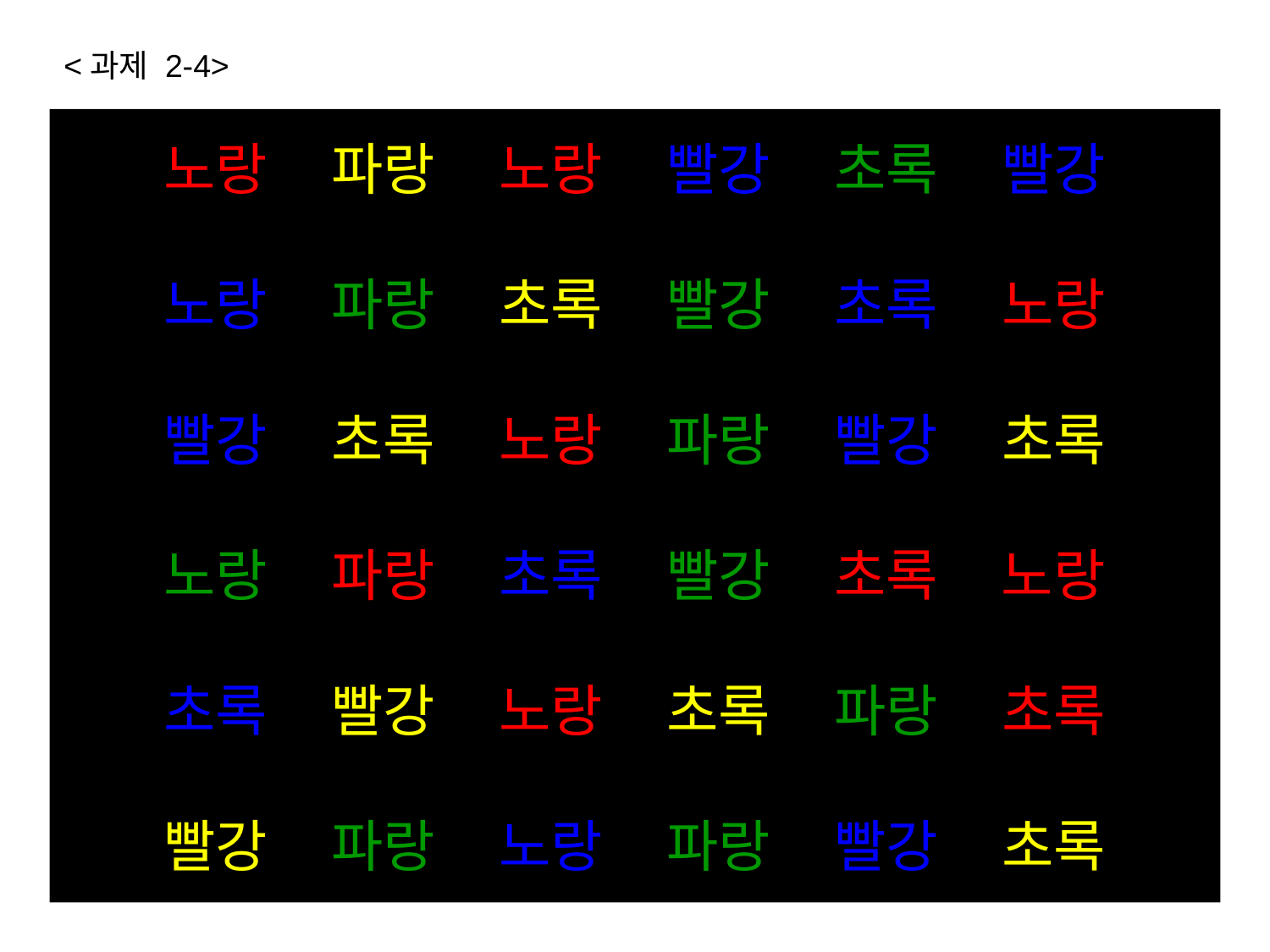

<과제 2-4>
노랑    파랑    노랑    빨강    초록    빨강

노랑    파랑    초록    빨강    초록    노랑

빨강    초록    노랑    파랑    빨강    초록

노랑    파랑    초록    빨강    초록    노랑

초록    빨강    노랑    초록    파랑    초록

빨강    파랑    노랑    파랑    빨강    초록